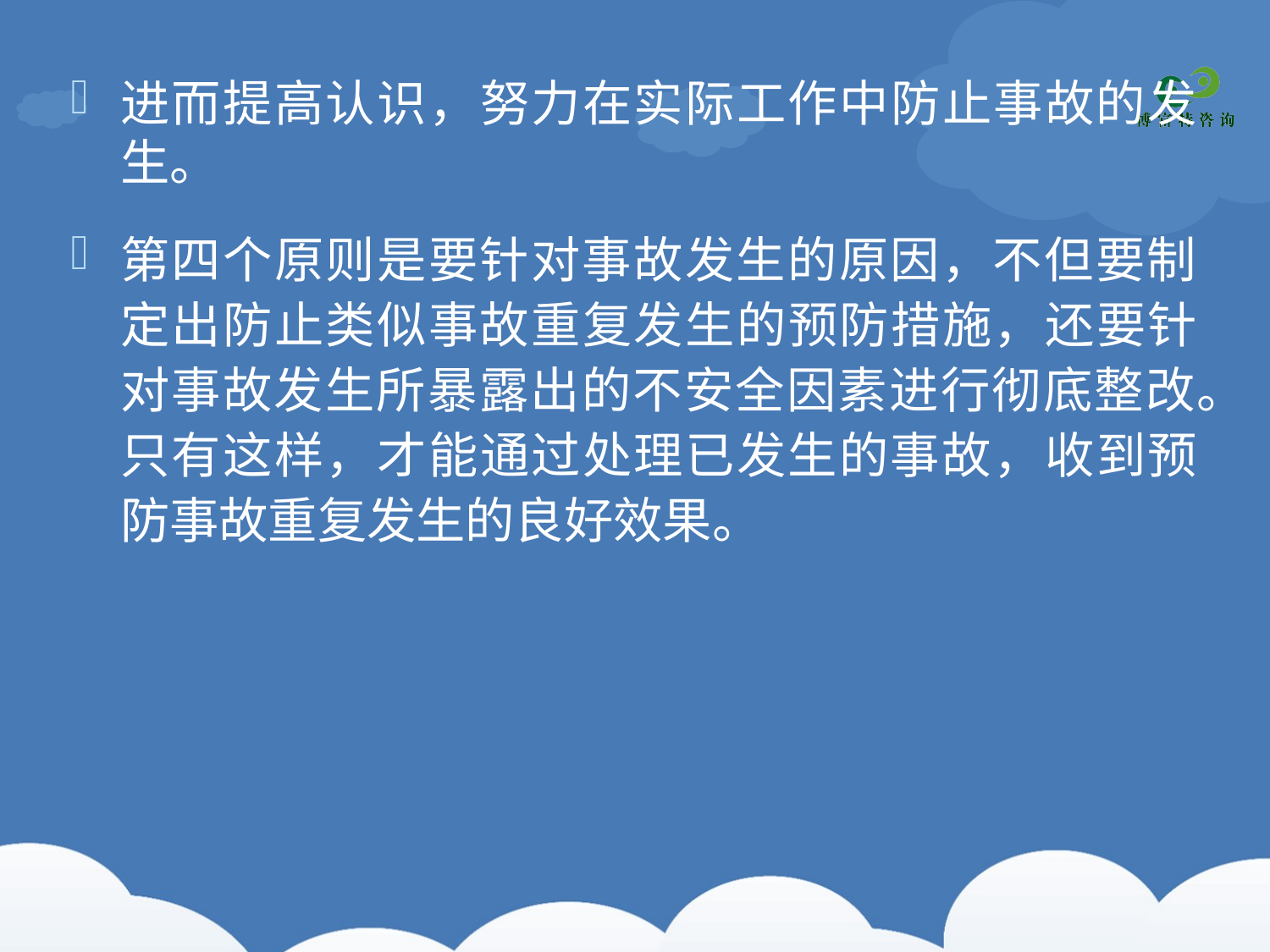

进而提高认识，努力在实际工作中防止事故的发生。
第四个原则是要针对事故发生的原因，不但要制定出防止类似事故重复发生的预防措施，还要针对事故发生所暴露出的不安全因素进行彻底整改。只有这样，才能通过处理已发生的事故，收到预防事故重复发生的良好效果。